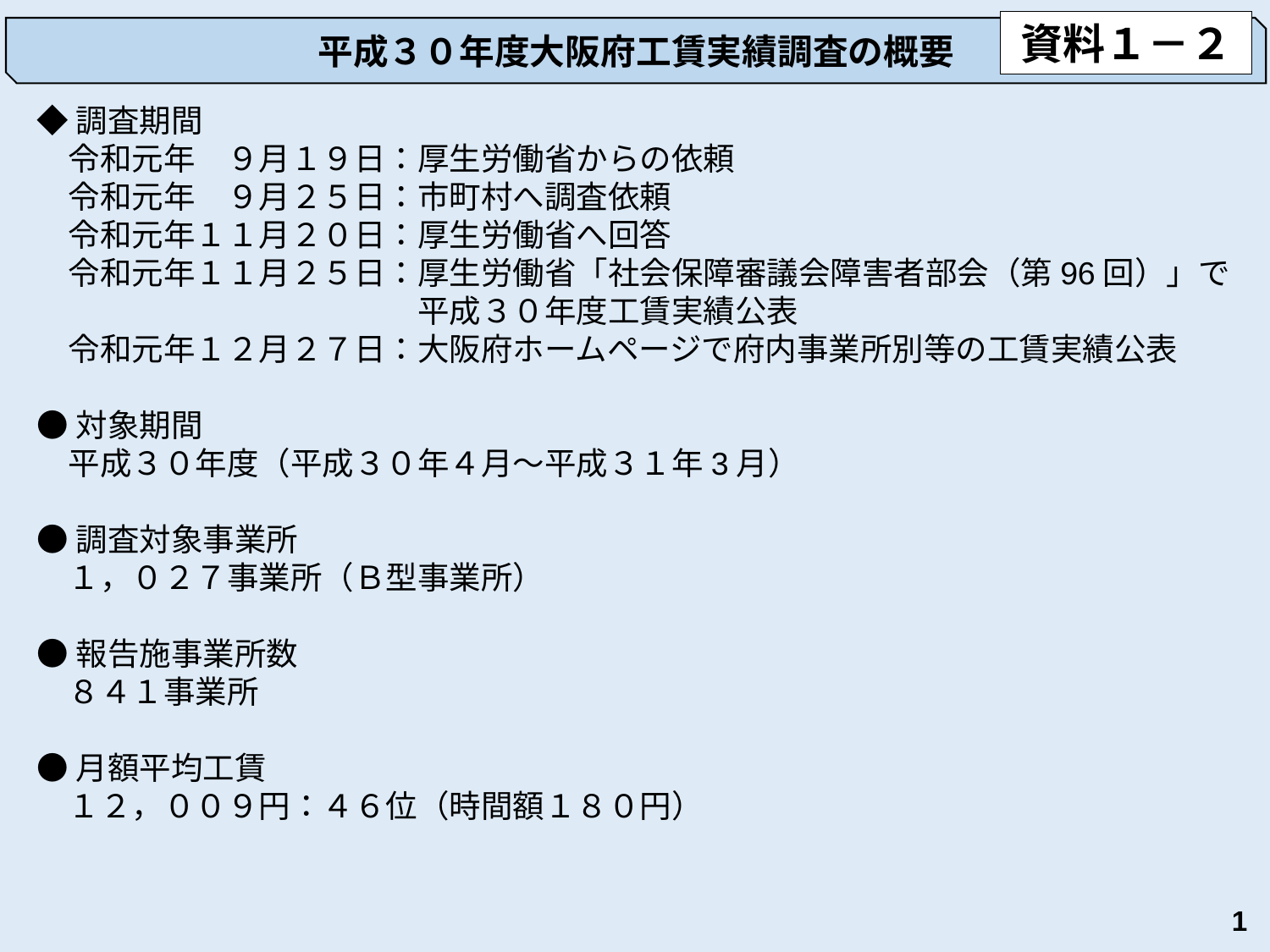

資料１－２
平成３０年度大阪府工賃実績調査の概要
◆調査期間
　令和元年　９月１９日：厚生労働省からの依頼
　令和元年　９月２５日：市町村へ調査依頼
　令和元年１１月２０日：厚生労働省へ回答
　令和元年１１月２５日：厚生労働省「社会保障審議会障害者部会（第96回）」で
　　　　　　　　　　　　平成３０年度工賃実績公表
　令和元年１２月２７日：大阪府ホームページで府内事業所別等の工賃実績公表

●対象期間
　平成３０年度（平成３０年４月～平成３１年3月）

●調査対象事業所
　１，０２７事業所（Ｂ型事業所）

●報告施事業所数
　８４１事業所

●月額平均工賃
　１２，００９円：４６位（時間額１８０円）

1